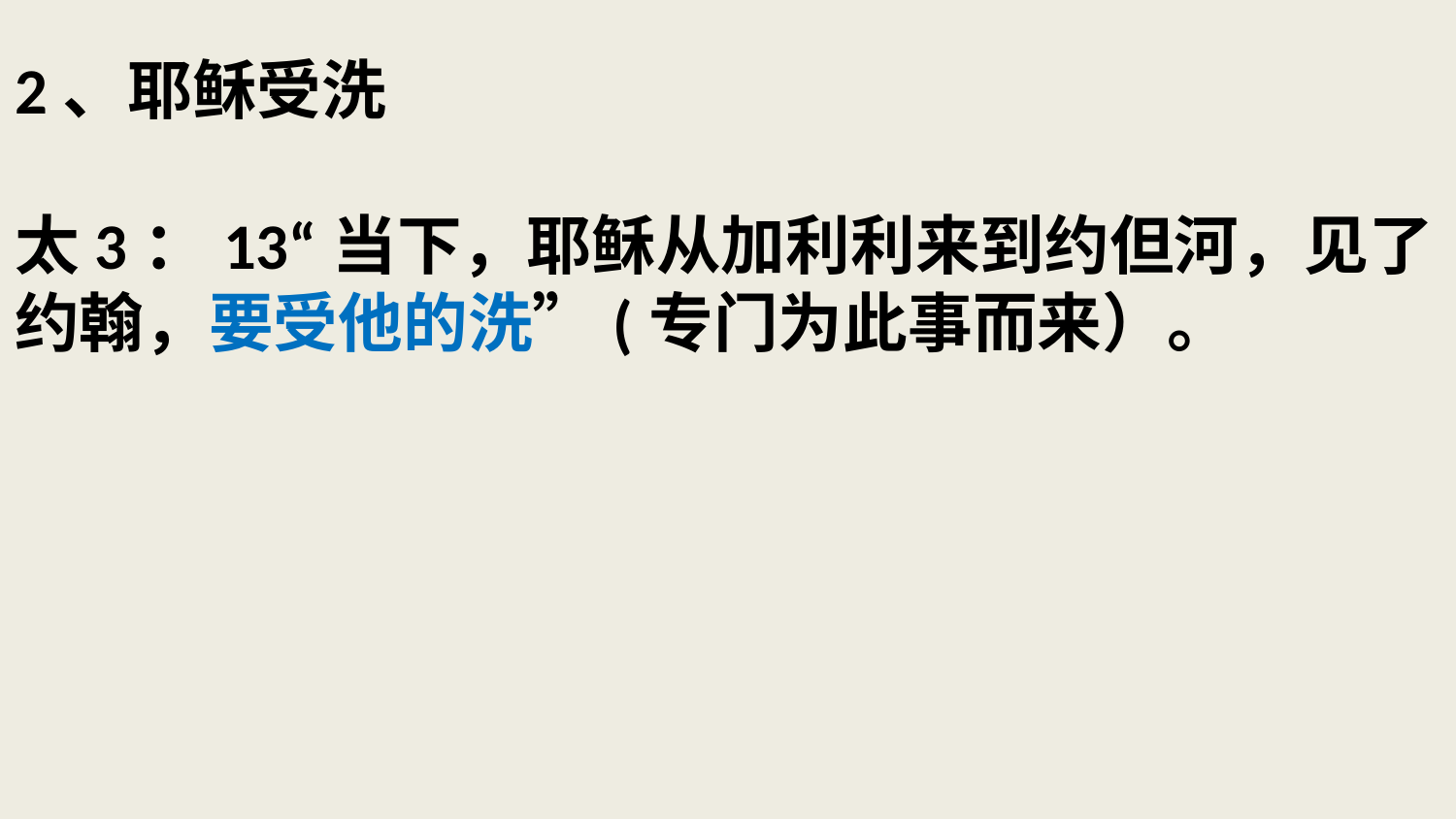

# 2、耶稣受洗 太3：13“当下，耶稣从加利利来到约但河，见了约翰，要受他的洗”(专门为此事而来）。